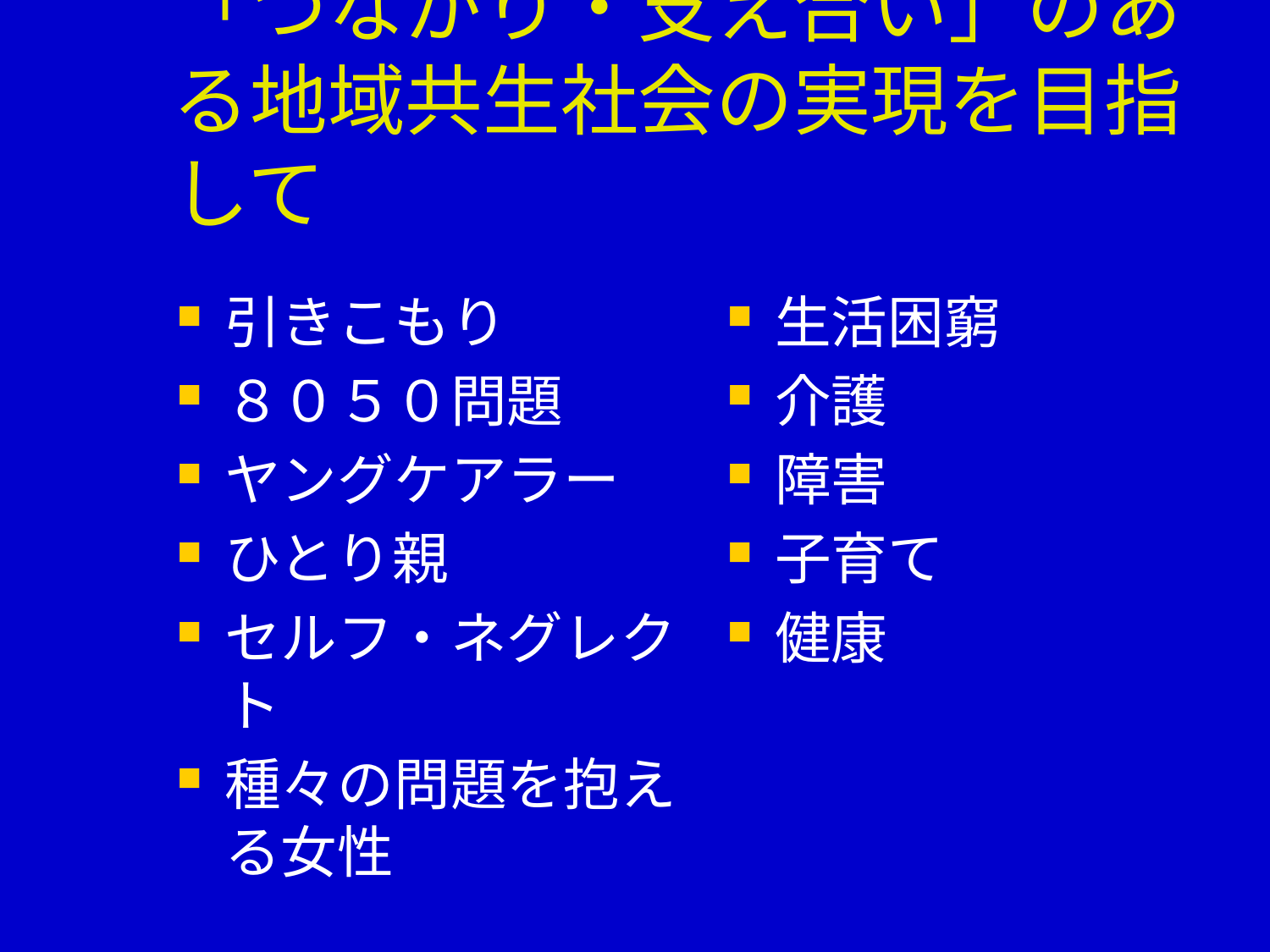

# 「つながり・支え合い」のある地域共生社会の実現を目指して
引きこもり
８０５０問題
ヤングケアラー
ひとり親
セルフ・ネグレクト
種々の問題を抱える女性
生活困窮
介護
障害
子育て
健康